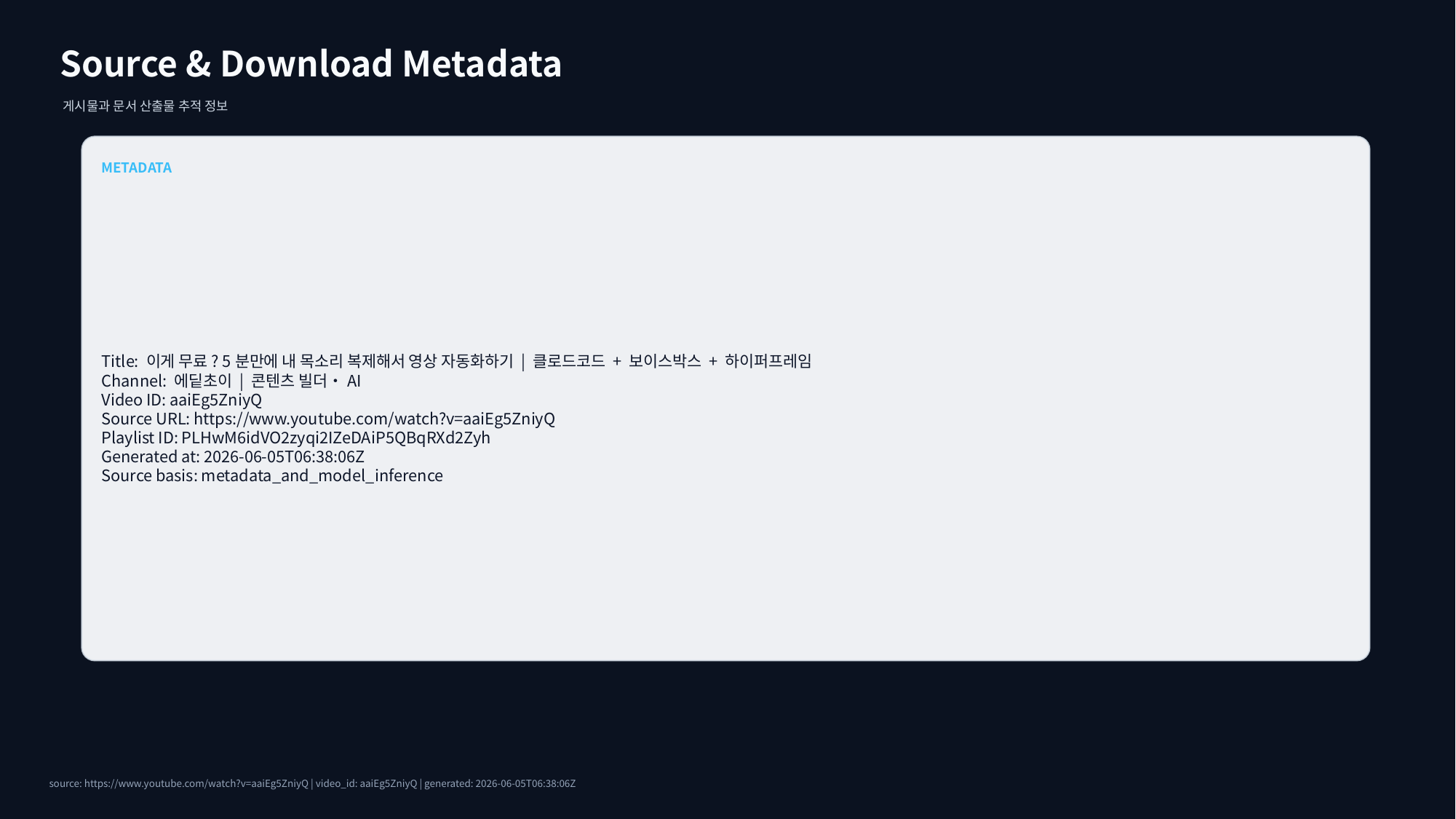

Source & Download Metadata
게시물과 문서 산출물 추적 정보

METADATA
Title: 이게 무료? 5분만에 내 목소리 복제해서 영상 자동화하기 | 클로드코드 + 보이스박스 + 하이퍼프레임
Channel: 에딭초이 | 콘텐츠 빌더•AI
Video ID: aaiEg5ZniyQ
Source URL: https://www.youtube.com/watch?v=aaiEg5ZniyQ
Playlist ID: PLHwM6idVO2zyqi2IZeDAiP5QBqRXd2Zyh
Generated at: 2026-06-05T06:38:06Z
Source basis: metadata_and_model_inference
source: https://www.youtube.com/watch?v=aaiEg5ZniyQ | video_id: aaiEg5ZniyQ | generated: 2026-06-05T06:38:06Z